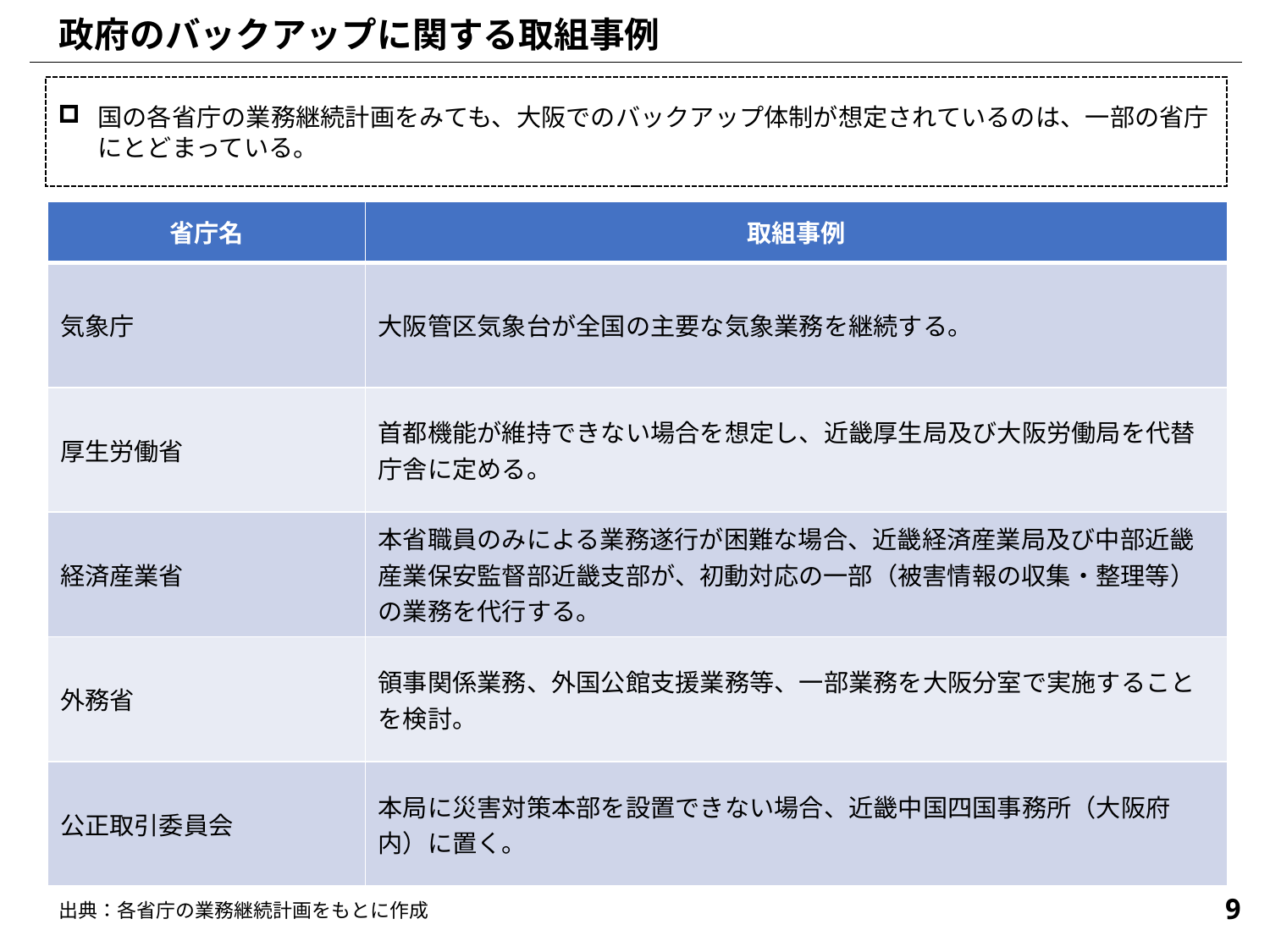

政府のバックアップに関する取組事例
国の各省庁の業務継続計画をみても、大阪でのバックアップ体制が想定されているのは、一部の省庁にとどまっている。
| 省庁名 | 取組事例 |
| --- | --- |
| 気象庁 | 大阪管区気象台が全国の主要な気象業務を継続する。 |
| 厚生労働省 | 首都機能が維持できない場合を想定し、近畿厚生局及び大阪労働局を代替庁舎に定める。 |
| 経済産業省 | 本省職員のみによる業務遂行が困難な場合、近畿経済産業局及び中部近畿産業保安監督部近畿支部が、初動対応の一部（被害情報の収集・整理等）の業務を代行する。 |
| 外務省 | 領事関係業務、外国公館支援業務等、一部業務を大阪分室で実施することを検討。 |
| 公正取引委員会 | 本局に災害対策本部を設置できない場合、近畿中国四国事務所（大阪府内）に置く。 |
9
出典：各省庁の業務継続計画をもとに作成